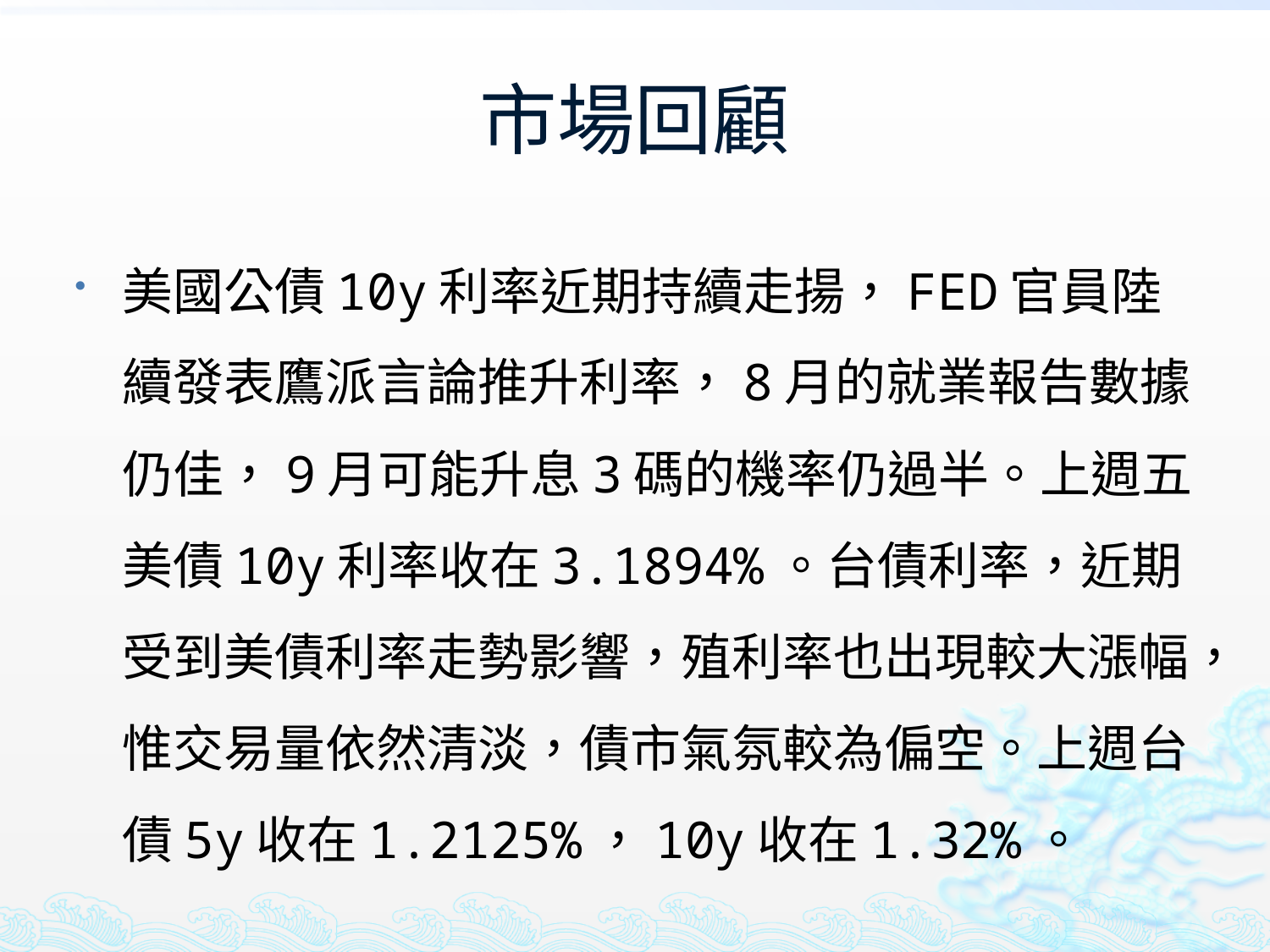

# 市場回顧
美國公債10y利率近期持續走揚，FED官員陸續發表鷹派言論推升利率，8月的就業報告數據仍佳，9月可能升息3碼的機率仍過半。上週五美債10y利率收在3.1894%。台債利率，近期受到美債利率走勢影響，殖利率也出現較大漲幅，惟交易量依然清淡，債市氣氛較為偏空。上週台債5y收在1.2125%，10y收在1.32%。